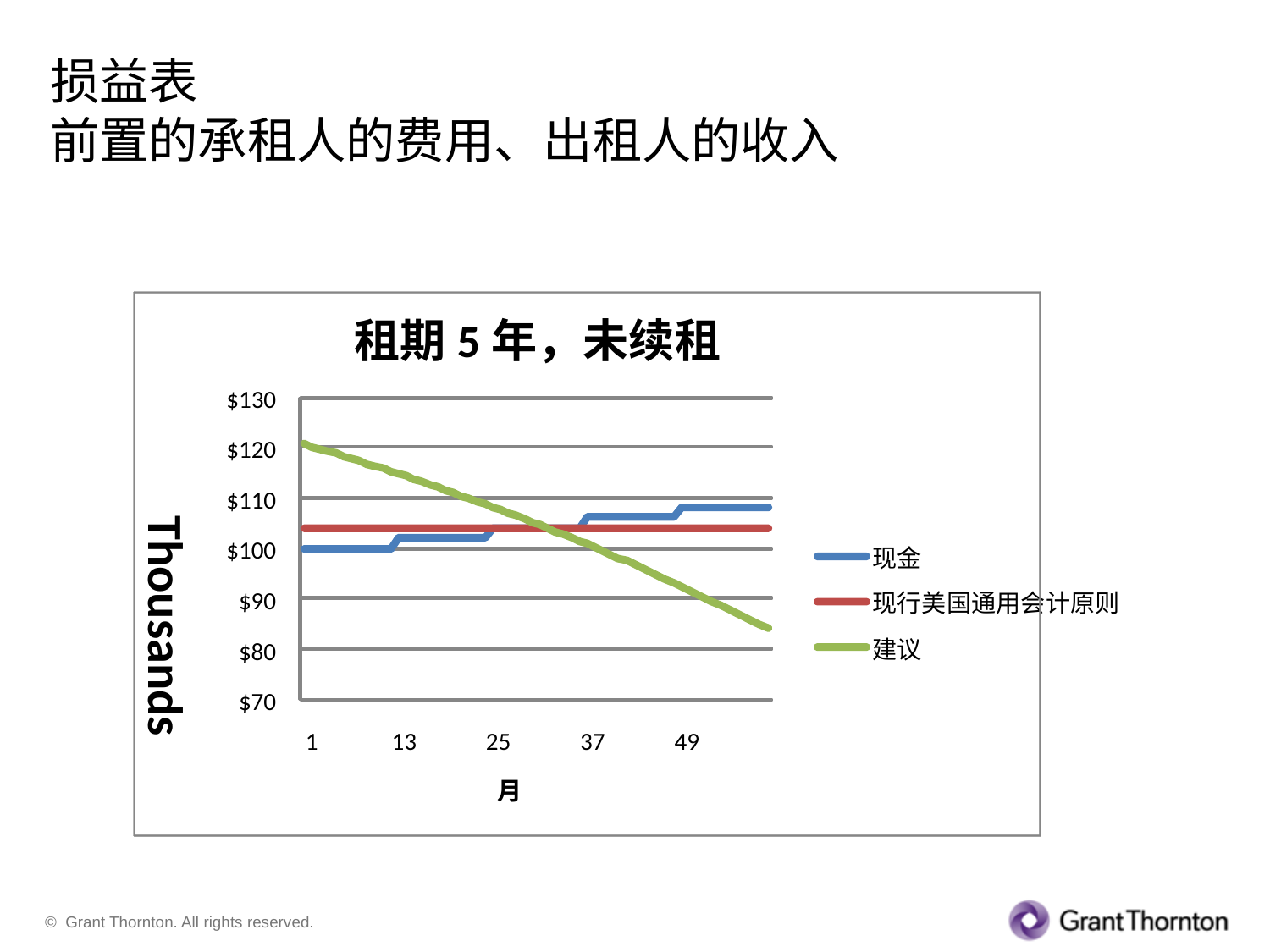

# 损益表 前置的承租人的费用、出租人的收入

租期5年，未续租
$130

$120

$110

Thousands

$100
现金

$90
现行美国通用会计原则

建议
$80

$70

1
13
25
37
49
月